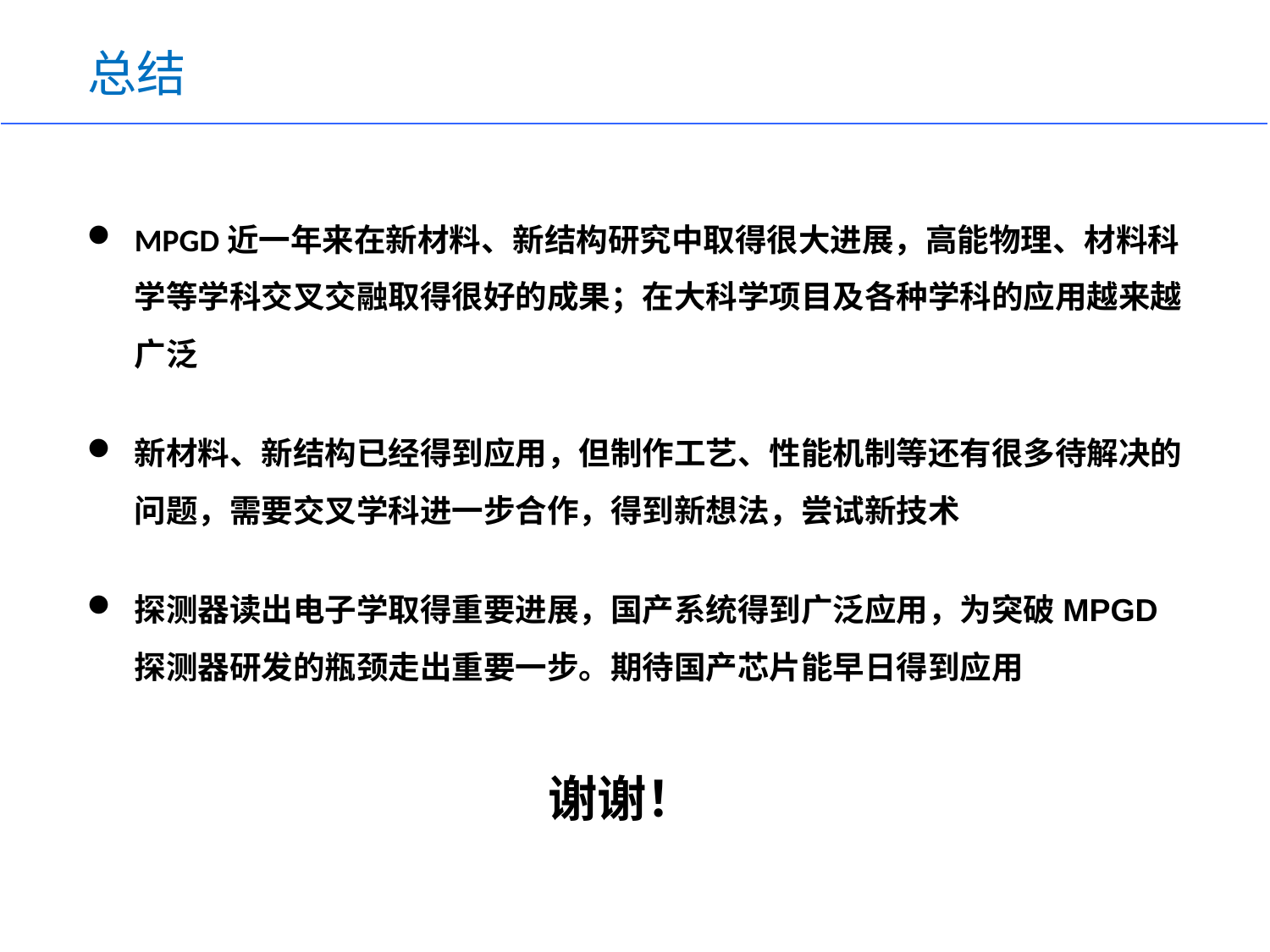

总结
MPGD近一年来在新材料、新结构研究中取得很大进展，高能物理、材料科学等学科交叉交融取得很好的成果；在大科学项目及各种学科的应用越来越广泛
新材料、新结构已经得到应用，但制作工艺、性能机制等还有很多待解决的问题，需要交叉学科进一步合作，得到新想法，尝试新技术
探测器读出电子学取得重要进展，国产系统得到广泛应用，为突破MPGD探测器研发的瓶颈走出重要一步。期待国产芯片能早日得到应用
                                                               谢谢！